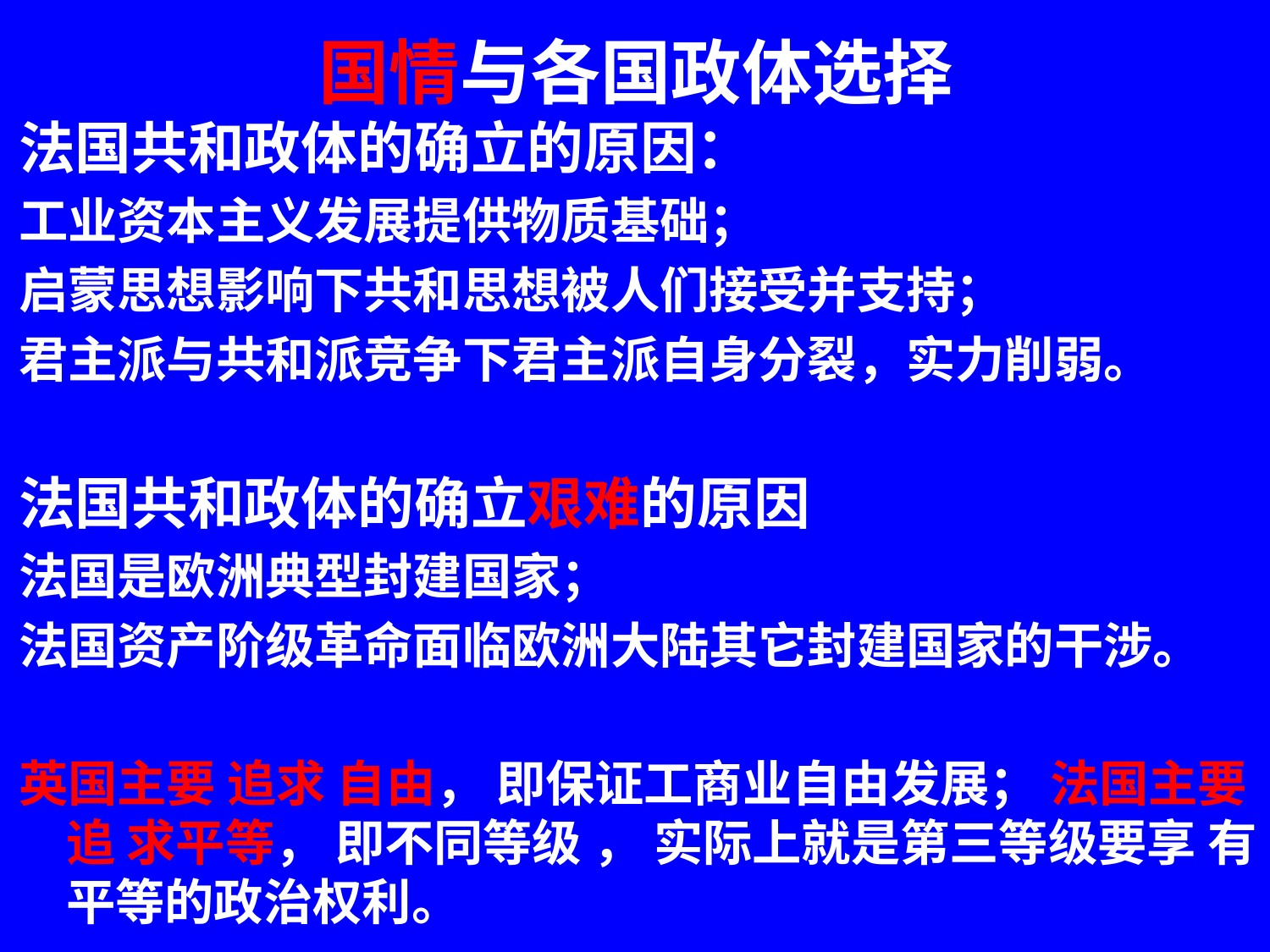

# 国情与各国政体选择
法国共和政体的确立的原因：
工业资本主义发展提供物质基础；
启蒙思想影响下共和思想被人们接受并支持；
君主派与共和派竞争下君主派自身分裂，实力削弱。

法国共和政体的确立艰难的原因
法国是欧洲典型封建国家；
法国资产阶级革命面临欧洲大陆其它封建国家的干涉。

英国主要 追求 自由， 即保证工商业自由发展； 法国主要追 求平等， 即不同等级 ， 实际上就是第三等级要享 有平等的政治权利。